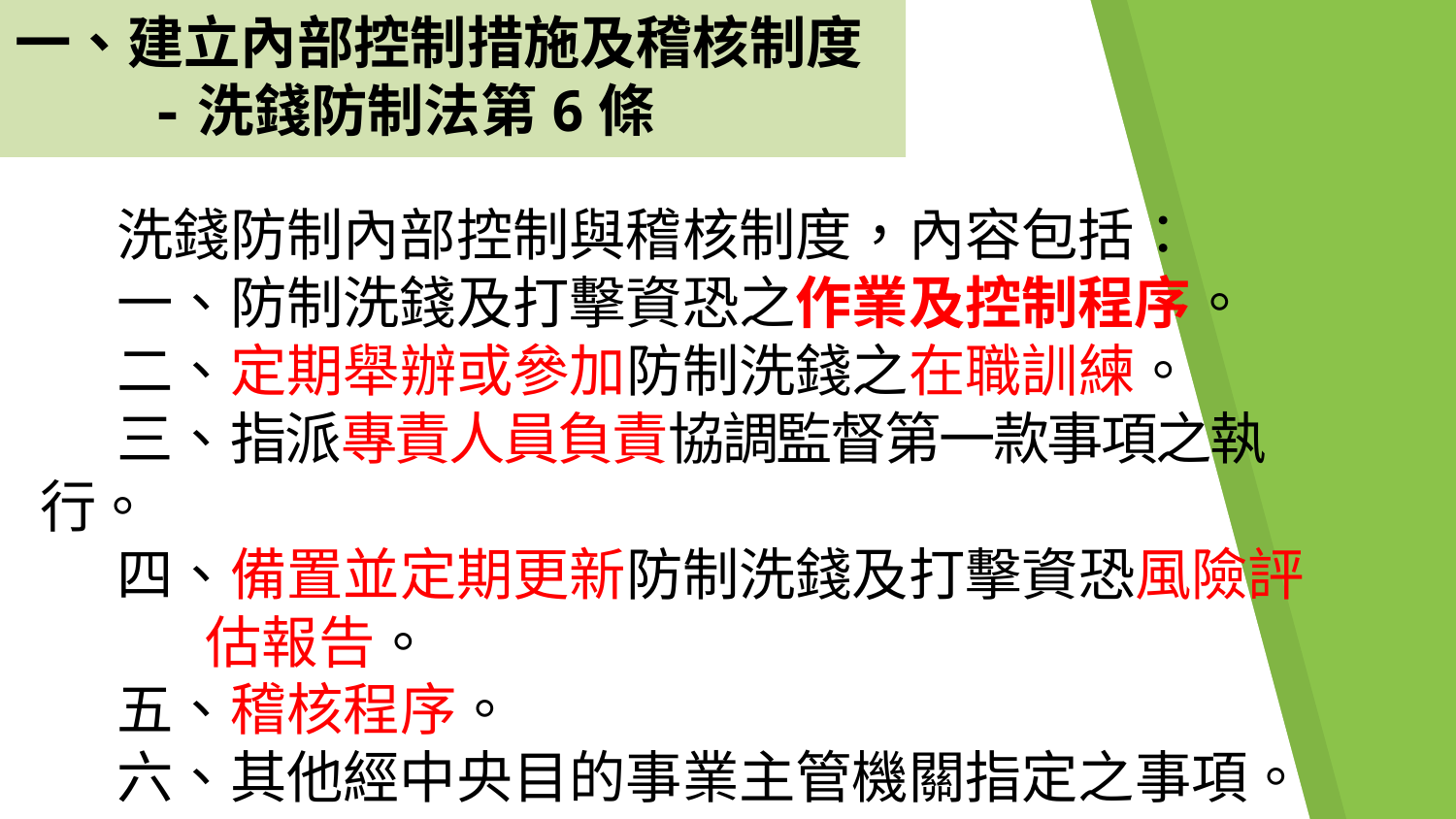

一、建立內部控制措施及稽核制度
    -洗錢防制法第6條
     洗錢防制內部控制與稽核制度，內容包括：
     一、防制洗錢及打擊資恐之作業及控制程序。
     二、定期舉辦或參加防制洗錢之在職訓練。
     三、指派專責人員負責協調監督第一款事項之執行。
     四、備置並定期更新防制洗錢及打擊資恐風險評
            估報告。
     五、稽核程序。
     六、其他經中央目的事業主管機關指定之事項。